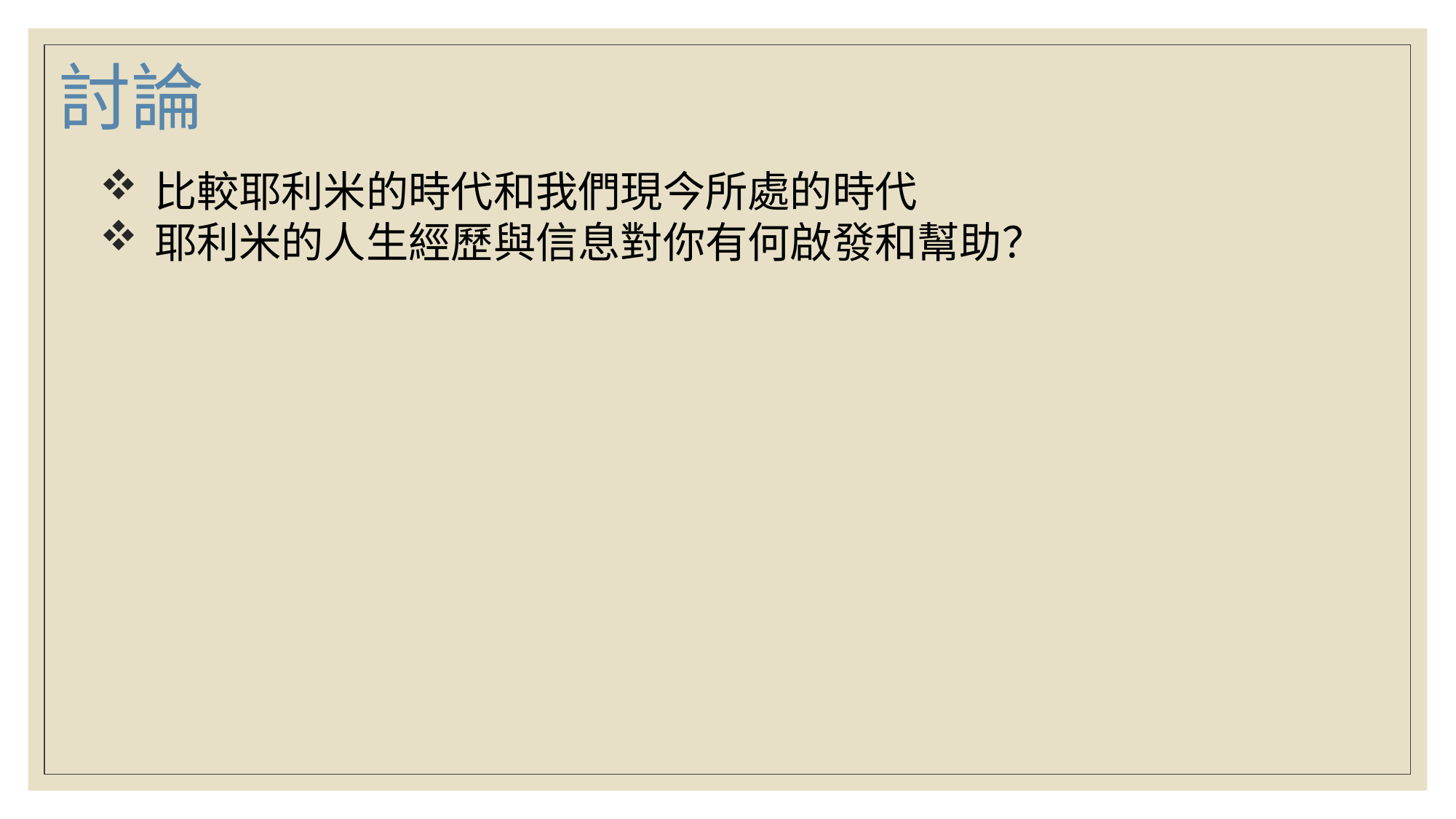

# 討論
比較耶利米的時代和我們現今所處的時代
耶利米的人生經歷與信息對你有何啟發和幫助？